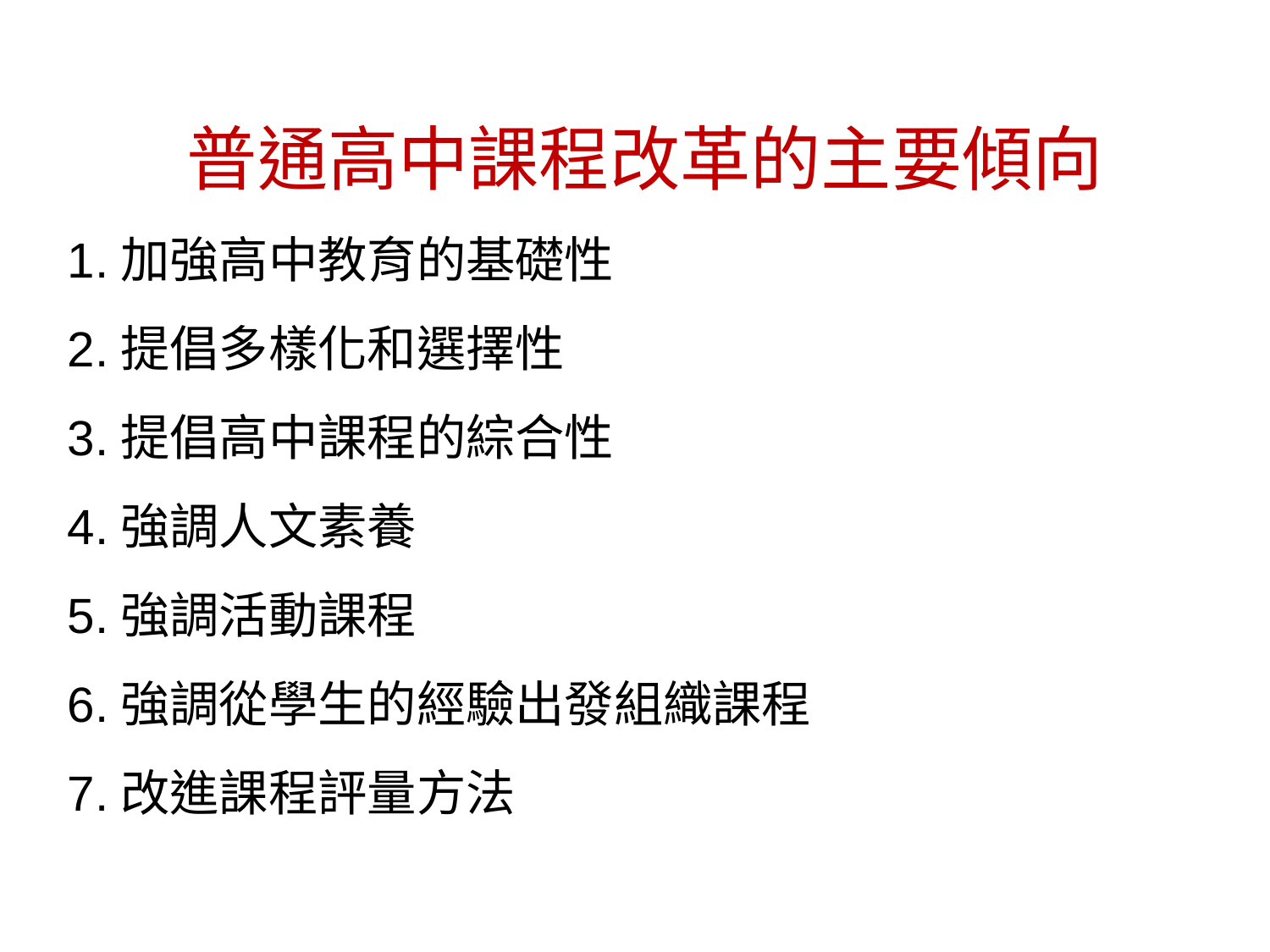

普通高中課程改革的主要傾向
1.加強高中教育的基礎性
2.提倡多樣化和選擇性
3.提倡高中課程的綜合性
4.強調人文素養
5.強調活動課程
6.強調從學生的經驗出發組織課程
7.改進課程評量方法